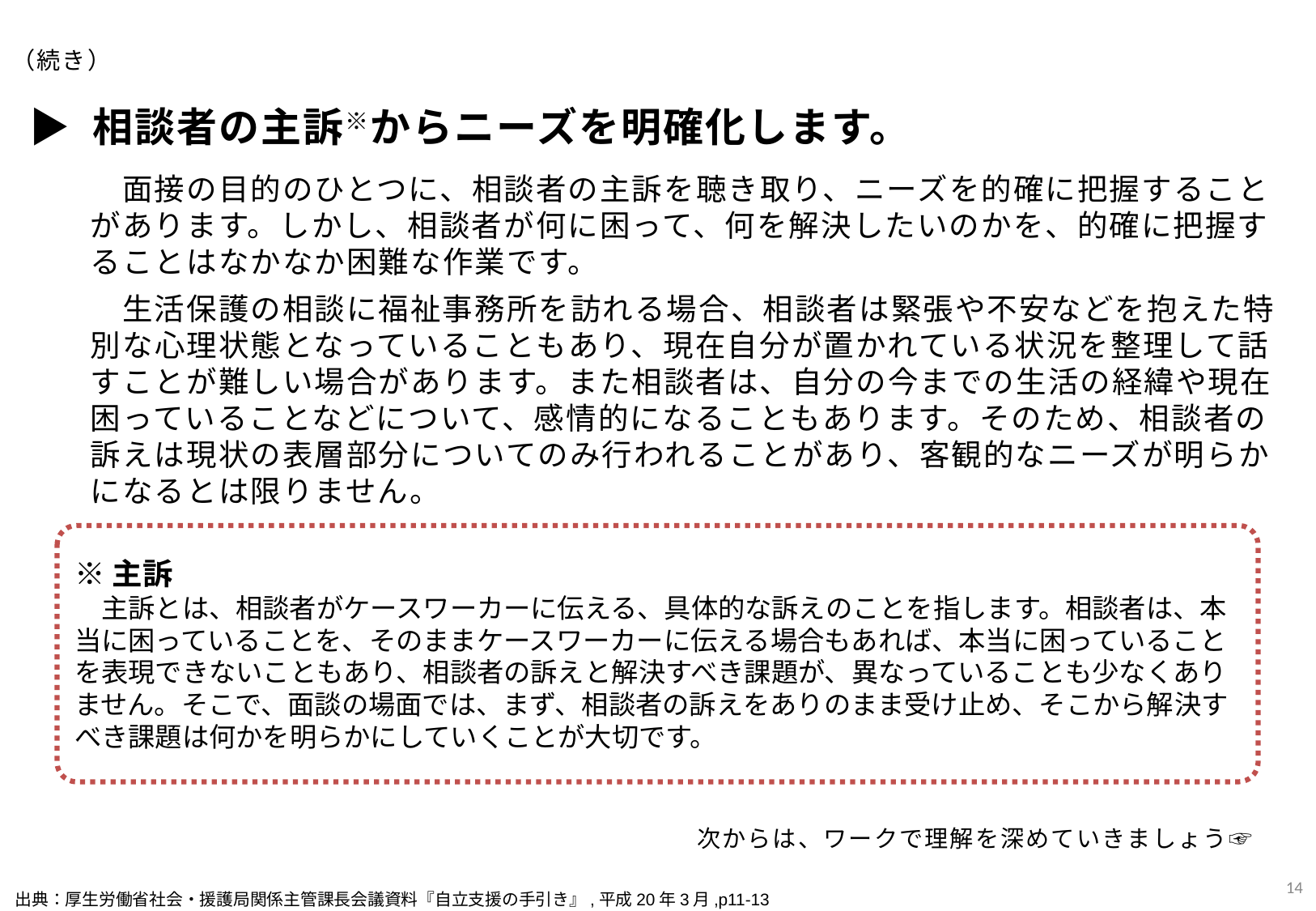

（続き）
▶ 相談者の主訴※からニーズを明確化します。
　面接の目的のひとつに、相談者の主訴を聴き取り、ニーズを的確に把握することがあります。しかし、相談者が何に困って、何を解決したいのかを、的確に把握することはなかなか困難な作業です。
　生活保護の相談に福祉事務所を訪れる場合、相談者は緊張や不安などを抱えた特別な心理状態となっていることもあり、現在自分が置かれている状況を整理して話すことが難しい場合があります。また相談者は、自分の今までの生活の経緯や現在困っていることなどについて、感情的になることもあります。そのため、相談者の訴えは現状の表層部分についてのみ行われることがあり、客観的なニーズが明らかになるとは限りません。
※主訴
　主訴とは、相談者がケースワーカーに伝える、具体的な訴えのことを指します。相談者は、本当に困っていることを、そのままケースワーカーに伝える場合もあれば、本当に困っていることを表現できないこともあり、相談者の訴えと解決すべき課題が、異なっていることも少なくありません。そこで、面談の場面では、まず、相談者の訴えをありのまま受け止め、そこから解決すべき課題は何かを明らかにしていくことが大切です。
次からは、ワークで理解を深めていきましょう☞
14
出典：厚生労働省社会・援護局関係主管課長会議資料『自立支援の手引き』,平成20年3月,p11-13